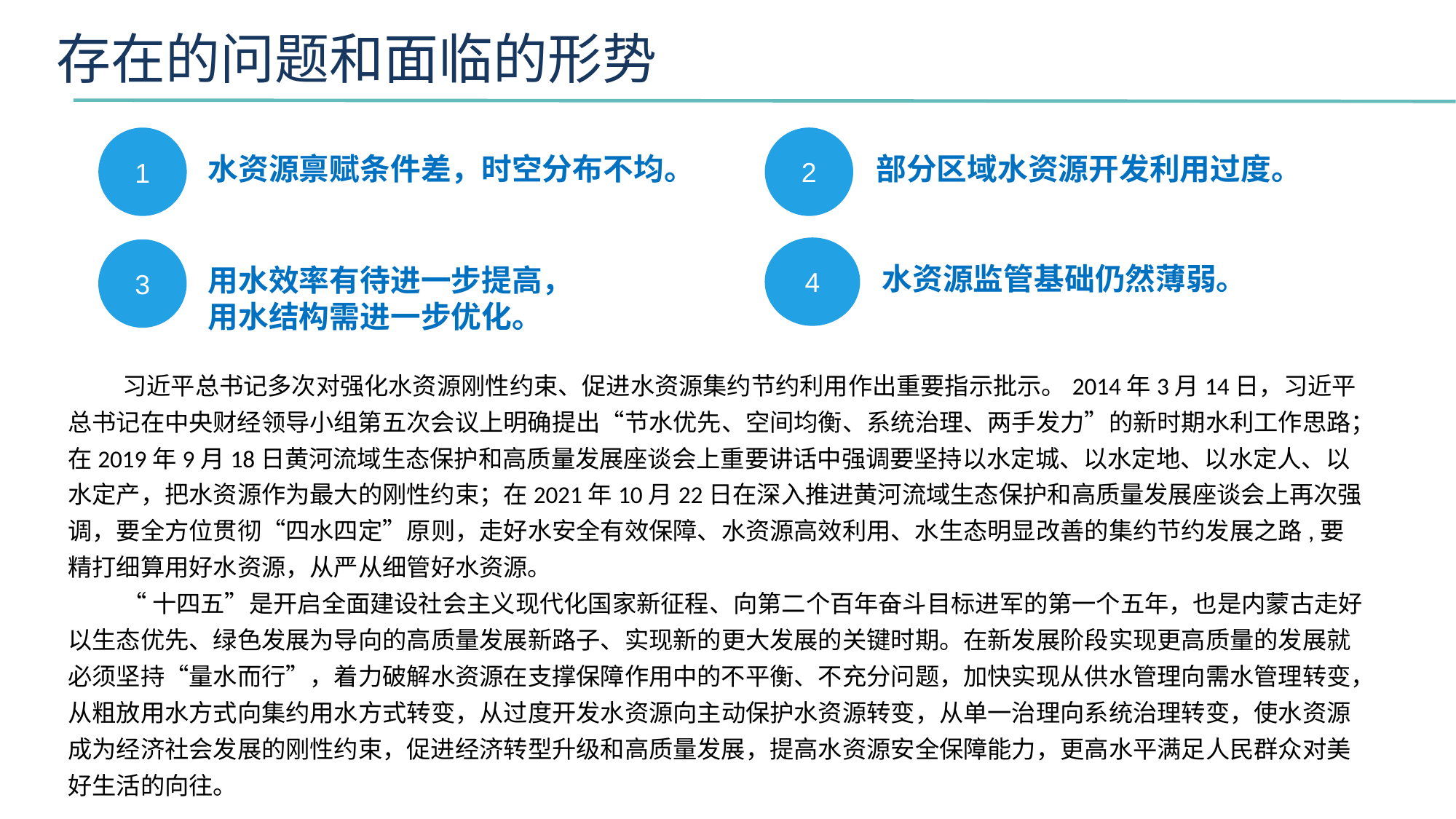

存在的问题和面临的形势
2
部分区域水资源开发利用过度。
1
水资源禀赋条件差，时空分布不均。
4
水资源监管基础仍然薄弱。
3
用水效率有待进一步提高，用水结构需进一步优化。
习近平总书记多次对强化水资源刚性约束、促进水资源集约节约利用作出重要指示批示。2014年3月14日，习近平总书记在中央财经领导小组第五次会议上明确提出“节水优先、空间均衡、系统治理、两手发力”的新时期水利工作思路；在2019年9月18日黄河流域生态保护和高质量发展座谈会上重要讲话中强调要坚持以水定城、以水定地、以水定人、以水定产，把水资源作为最大的刚性约束；在2021年10月22日在深入推进黄河流域生态保护和高质量发展座谈会上再次强调，要全方位贯彻“四水四定”原则，走好水安全有效保障、水资源高效利用、水生态明显改善的集约节约发展之路,要精打细算用好水资源，从严从细管好水资源。
“十四五”是开启全面建设社会主义现代化国家新征程、向第二个百年奋斗目标进军的第一个五年，也是内蒙古走好以生态优先、绿色发展为导向的高质量发展新路子、实现新的更大发展的关键时期。在新发展阶段实现更高质量的发展就必须坚持“量水而行”，着力破解水资源在支撑保障作用中的不平衡、不充分问题，加快实现从供水管理向需水管理转变，从粗放用水方式向集约用水方式转变，从过度开发水资源向主动保护水资源转变，从单一治理向系统治理转变，使水资源成为经济社会发展的刚性约束，促进经济转型升级和高质量发展，提高水资源安全保障能力，更高水平满足人民群众对美好生活的向往。